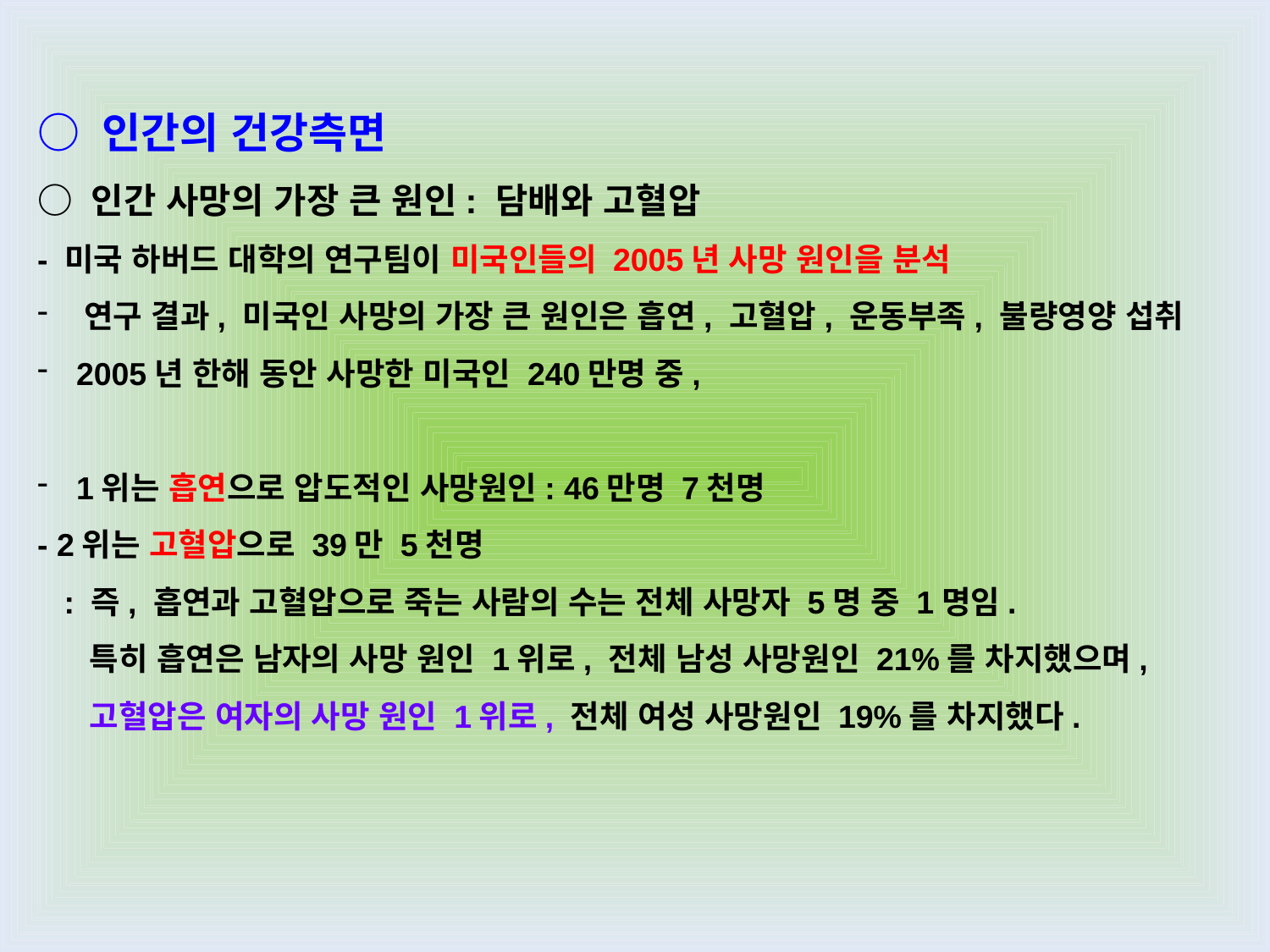

○ 인간의 건강측면
○ 인간 사망의 가장 큰 원인: 담배와 고혈압
- 미국 하버드 대학의 연구팀이 미국인들의 2005년 사망 원인을 분석
 연구 결과, 미국인 사망의 가장 큰 원인은 흡연, 고혈압, 운동부족, 불량영양 섭취
 2005년 한해 동안 사망한 미국인 240만명 중,

 1위는 흡연으로 압도적인 사망원인: 46만명 7천명
- 2위는 고혈압으로 39만 5천명
   : 즉, 흡연과 고혈압으로 죽는 사람의 수는 전체 사망자 5명 중 1명임.
     특히 흡연은 남자의 사망 원인 1위로, 전체 남성 사망원인 21%를 차지했으며,
     고혈압은 여자의 사망 원인 1위로, 전체 여성 사망원인 19%를 차지했다.